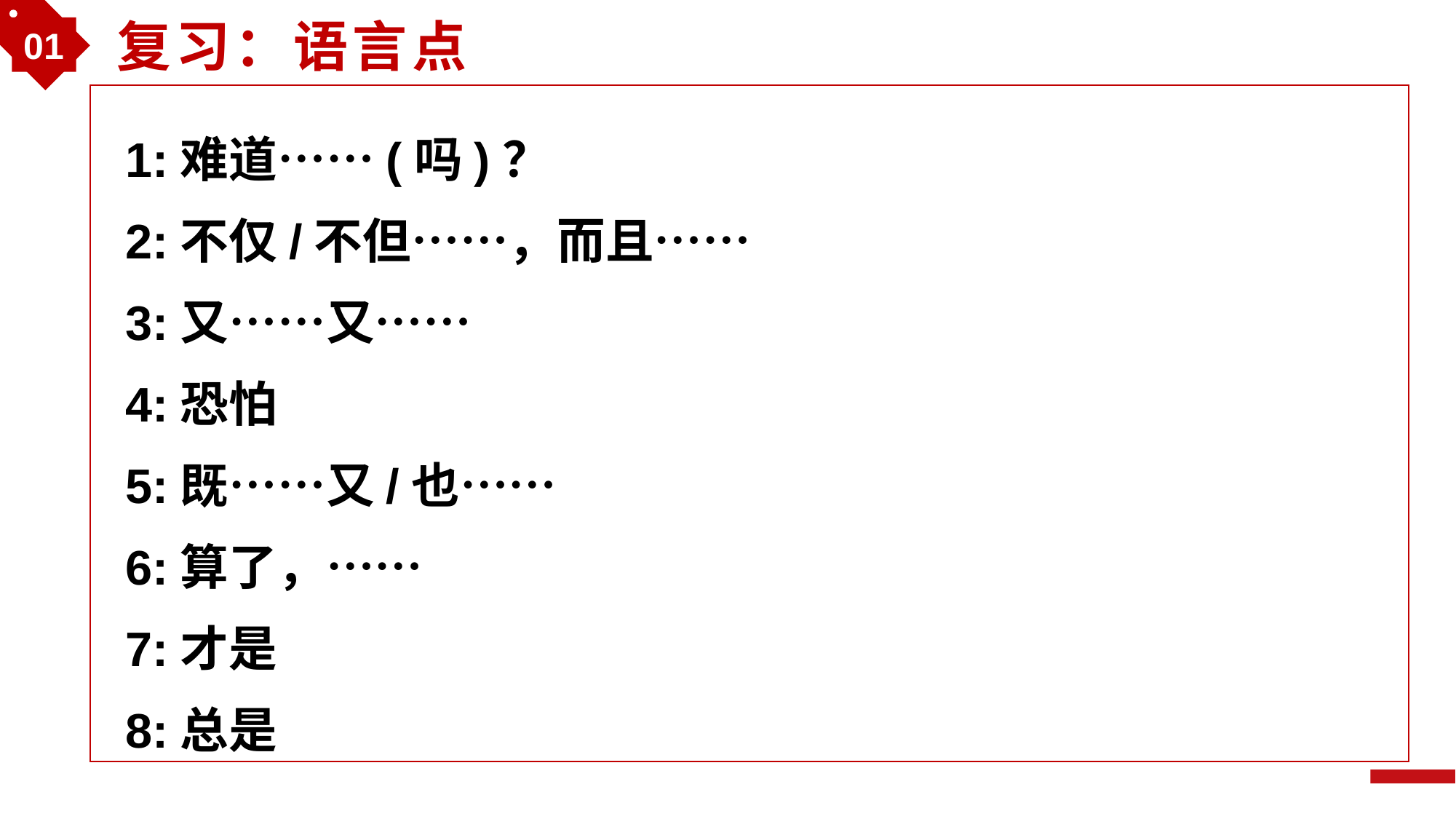

01
复习：语言点
好

1:难道……(吗)？
2:不仅/不但……，而且……
3:又……又……
4:恐怕
5:既……又/也……
6:算了，……
7:才是
8:总是